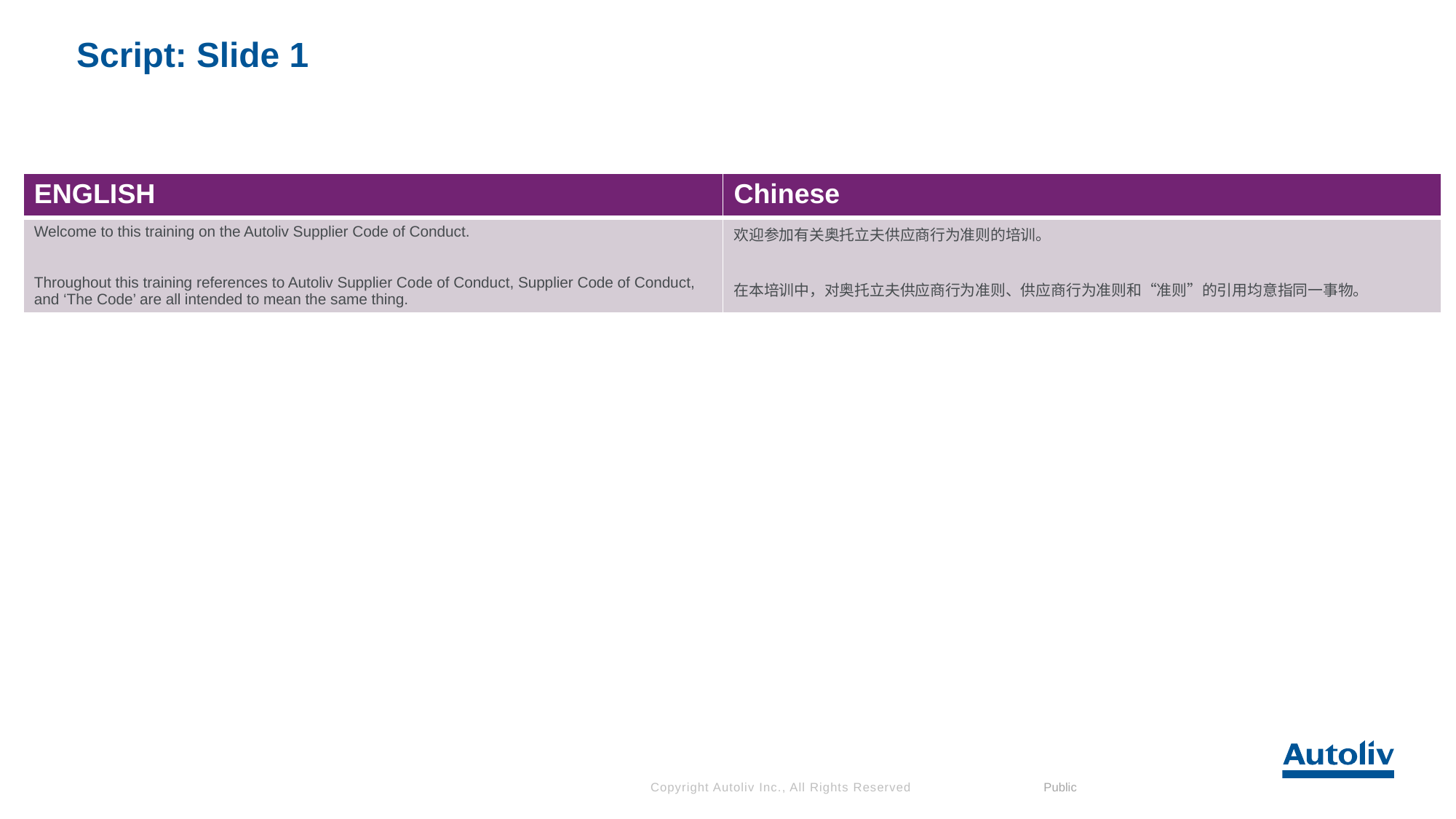

# Script: Slide 1
| ENGLISH | Chinese |
| --- | --- |
| Welcome to this training on the Autoliv Supplier Code of Conduct. Throughout this training references to Autoliv Supplier Code of Conduct, Supplier Code of Conduct, and ‘The Code’ are all intended to mean the same thing. | 欢迎参加有关奥托立夫供应商行为准则的培训。 在本培训中，对奥托立夫供应商行为准则、供应商行为准则和“准则”的引用均意指同一事物。 |